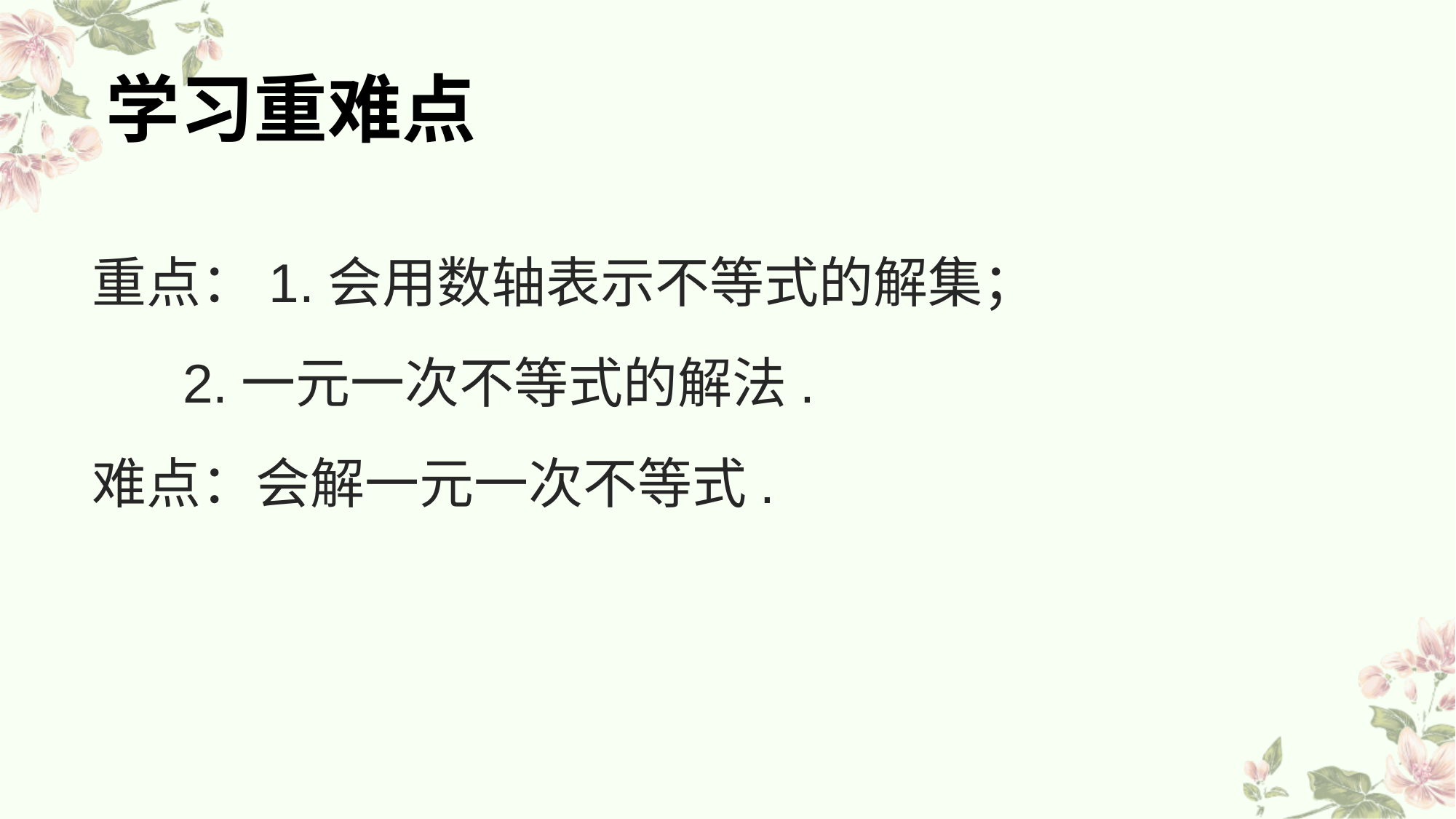

# 学习重难点

重点：1.会用数轴表示不等式的解集；
      2.一元一次不等式的解法.
难点：会解一元一次不等式.